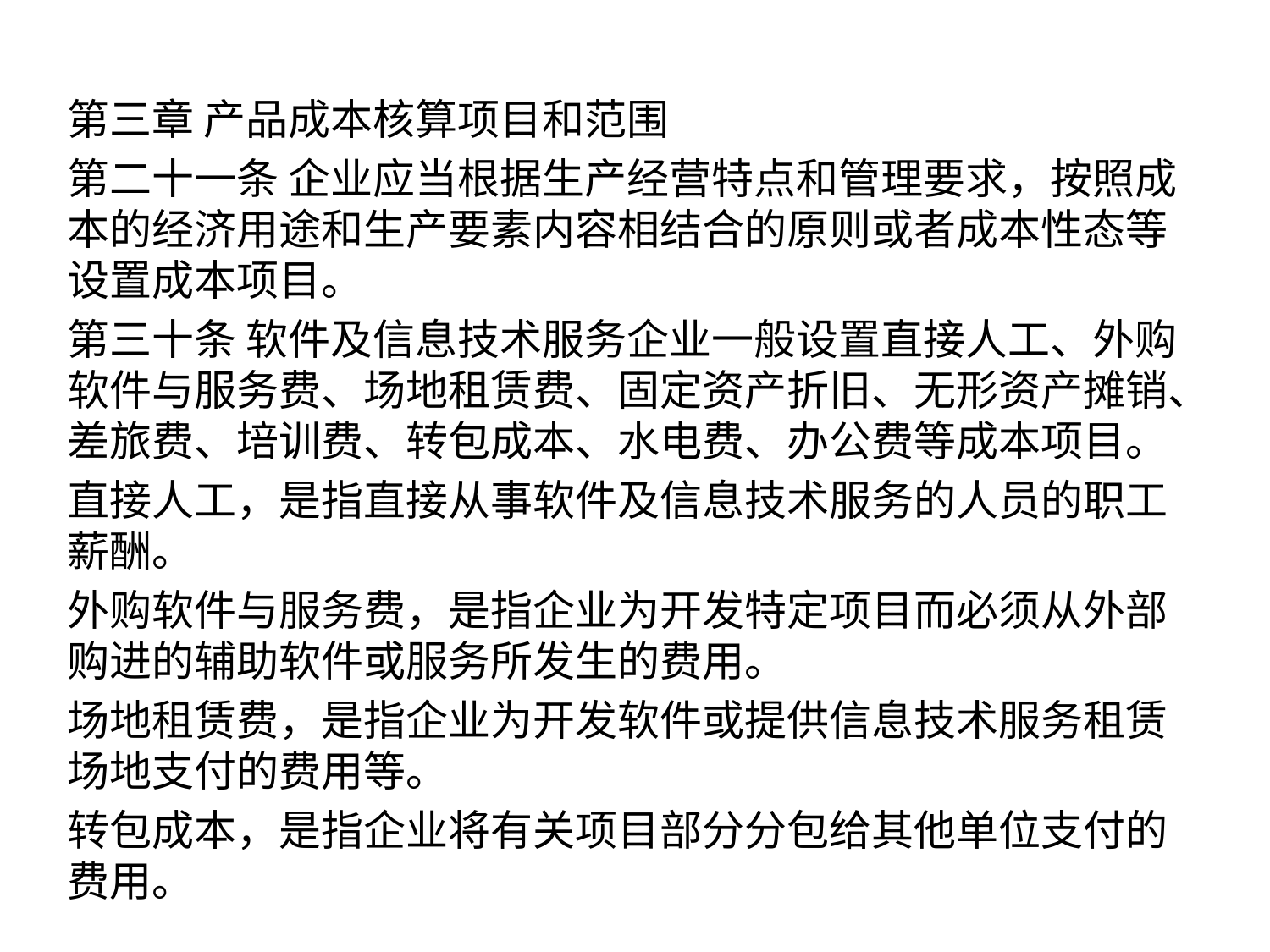

第三章 产品成本核算项目和范围
第二十一条 企业应当根据生产经营特点和管理要求，按照成本的经济用途和生产要素内容相结合的原则或者成本性态等设置成本项目。
第三十条 软件及信息技术服务企业一般设置直接人工、外购软件与服务费、场地租赁费、固定资产折旧、无形资产摊销、差旅费、培训费、转包成本、水电费、办公费等成本项目。
直接人工，是指直接从事软件及信息技术服务的人员的职工薪酬。
外购软件与服务费，是指企业为开发特定项目而必须从外部购进的辅助软件或服务所发生的费用。
场地租赁费，是指企业为开发软件或提供信息技术服务租赁场地支付的费用等。
转包成本，是指企业将有关项目部分分包给其他单位支付的费用。